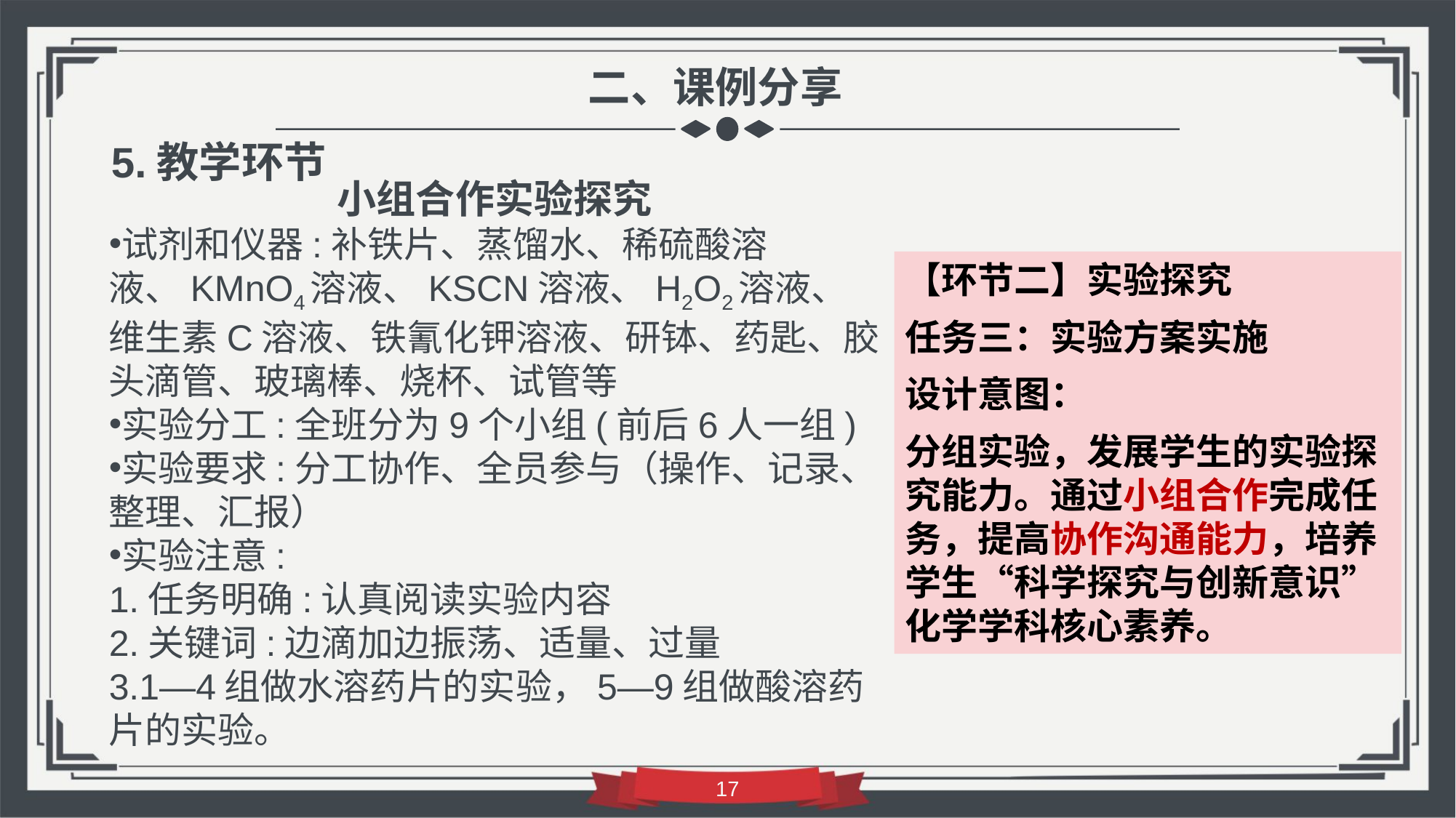

二、课例分享

5.教学环节
小组合作实验探究
试剂和仪器:补铁片、蒸馏水、稀硫酸溶液、KMnO4溶液、KSCN溶液、H2O2溶液、维生素C溶液、铁氰化钾溶液、研钵、药匙、胶头滴管、玻璃棒、烧杯、试管等
实验分工:全班分为9个小组(前后6人一组)
实验要求:分工协作、全员参与（操作、记录、整理、汇报）
实验注意:
1.任务明确:认真阅读实验内容
2.关键词:边滴加边振荡、适量、过量
3.1—4组做水溶药片的实验，5—9组做酸溶药片的实验。
【环节二】实验探究
任务三：实验方案实施
设计意图：
分组实验，发展学生的实验探究能力。通过小组合作完成任务，提高协作沟通能力，培养学生“科学探究与创新意识”化学学科核心素养。